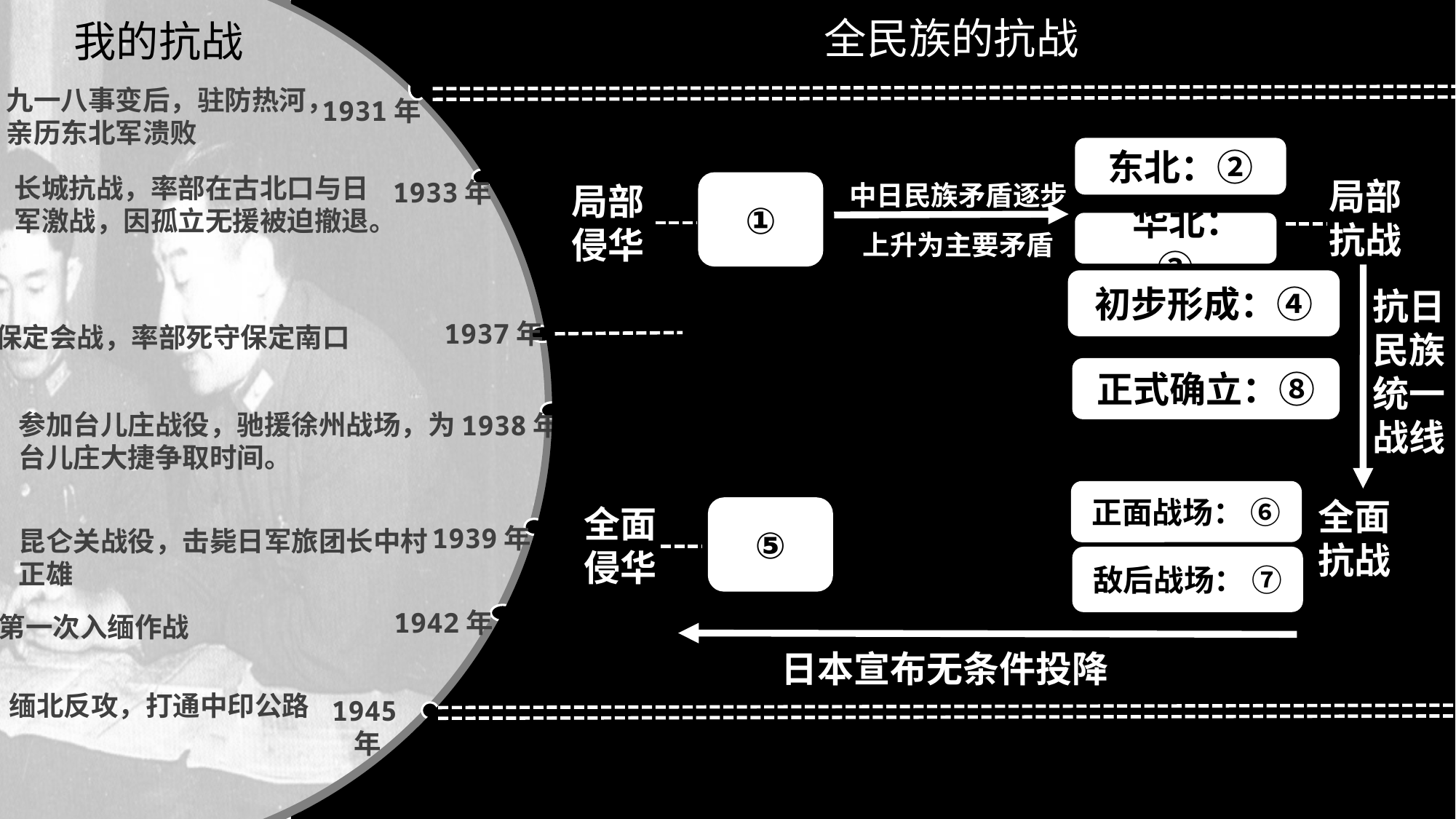

全民族的抗战
我的抗战
九一八事变后，驻防热河，亲历东北军溃败

1931年
东北：②
中日民族矛盾逐步
上升为主要矛盾
长城抗战，率部在古北口与日军激战，因孤立无援被迫撤退。

1933年
局部抗战
①
局部侵华
 华北： ③
初步形成：④
抗日民族统一战线
1937年
            保定会战，率部死守保定南口

正式确立：⑧
参加台儿庄战役，驰援徐州战场，为台儿庄大捷争取时间。

1938年
正面战场： ⑥
全面抗战
全面侵华
⑤
1939年
昆仑关战役，击毙日军旅团长中村正雄

敌后战场： ⑦
1942年
                    第一次入缅作战

日本宣布无条件投降
 缅北反攻，打通中印公路
1945年